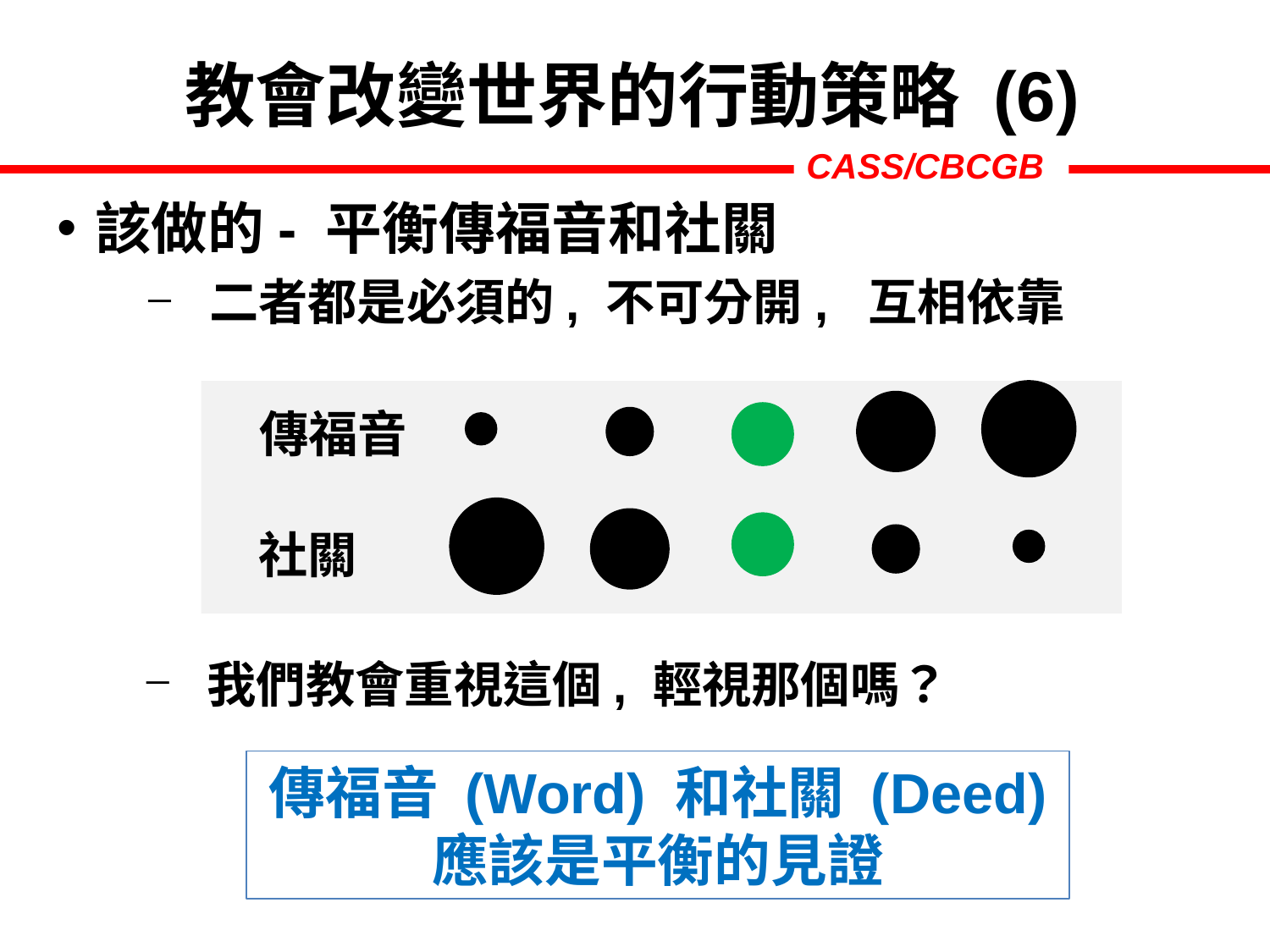

教會改變世界的行動策略 (6)
該做的- 平衡傳福音和社關
二者都是必須的, 不可分開,  互相依靠

傳福音

社關

我們教會重視這個, 輕視那個嗎？
傳福音 (Word) 和社關 (Deed) 應該是平衡的見證